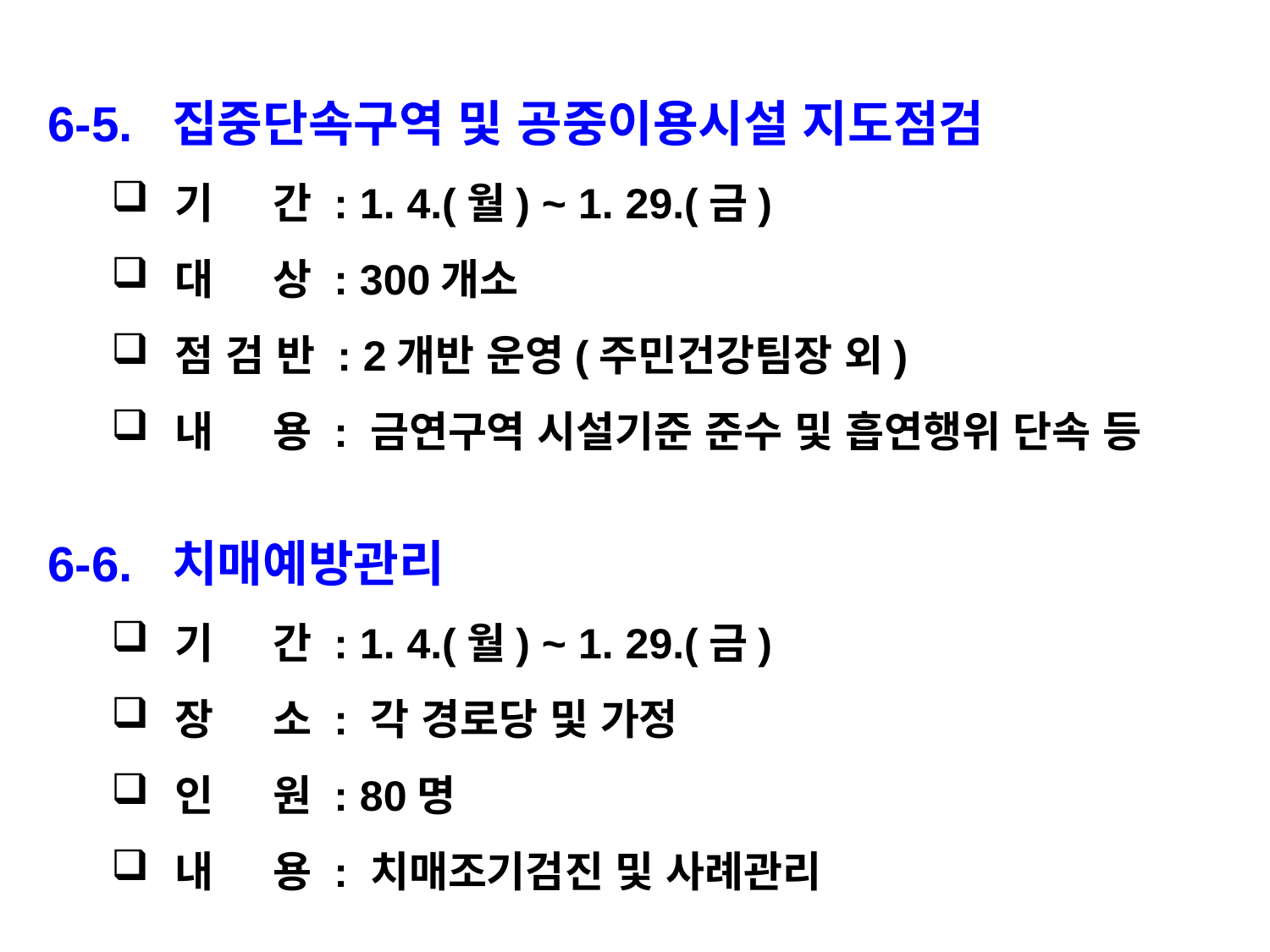

6-5.  집중단속구역 및 공중이용시설 지도점검
기     간 : 1. 4.(월) ~ 1. 29.(금)
대     상 : 300개소
점 검 반 : 2개반 운영(주민건강팀장 외)
내     용 : 금연구역 시설기준 준수 및 흡연행위 단속 등

6-6.  치매예방관리
기     간 : 1. 4.(월) ~ 1. 29.(금)
장     소 : 각 경로당 및 가정
인     원 : 80명
내     용 : 치매조기검진 및 사례관리